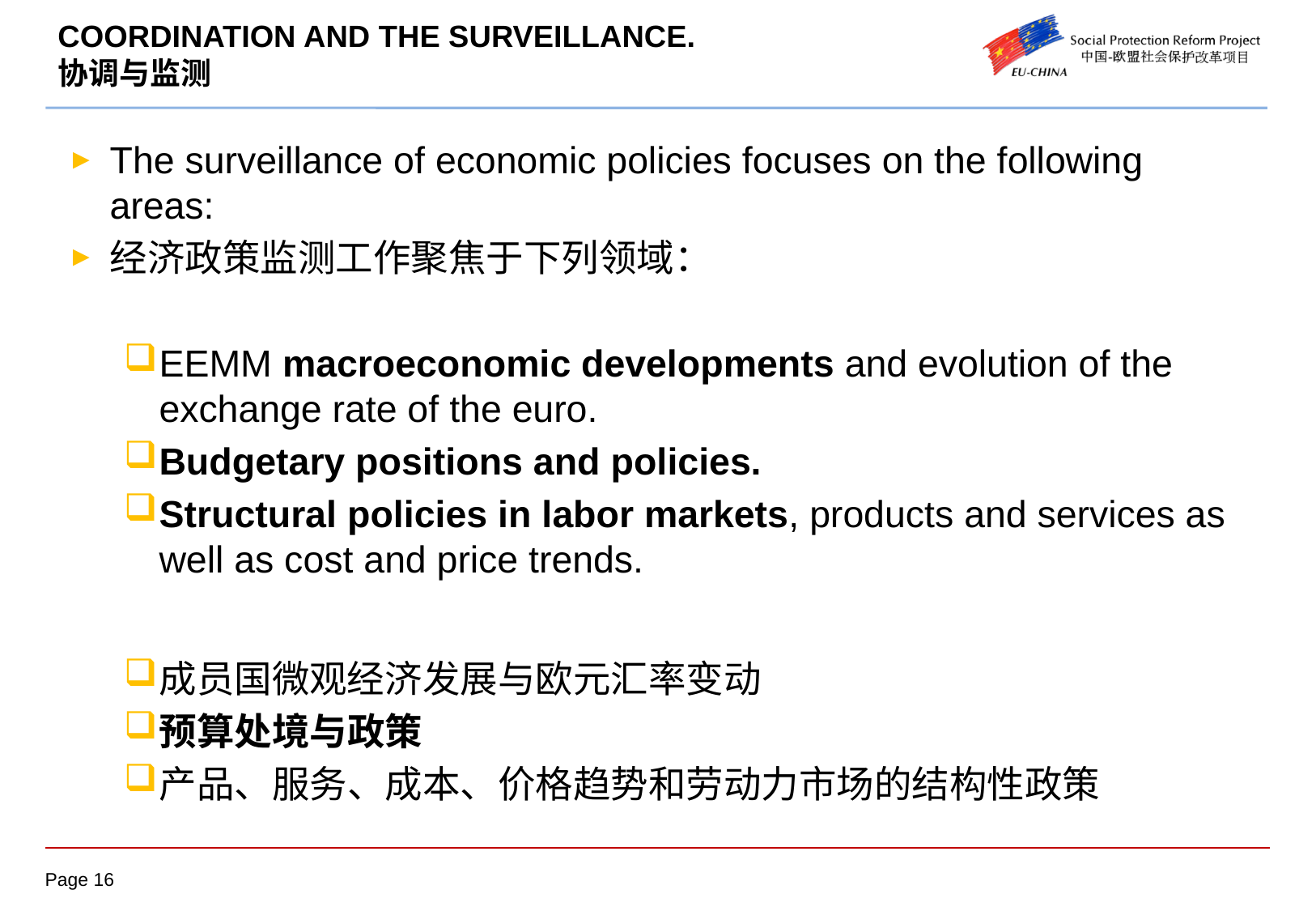

# COORDINATION AND THE SURVEILLANCE. 协调与监测
The surveillance of economic policies focuses on the following areas:
经济政策监测工作聚焦于下列领域：

EEMM macroeconomic developments and evolution of the exchange rate of the euro.
Budgetary positions and policies.
Structural policies in labor markets, products and services as well as cost and price trends.

成员国微观经济发展与欧元汇率变动
预算处境与政策
产品、服务、成本、价格趋势和劳动力市场的结构性政策